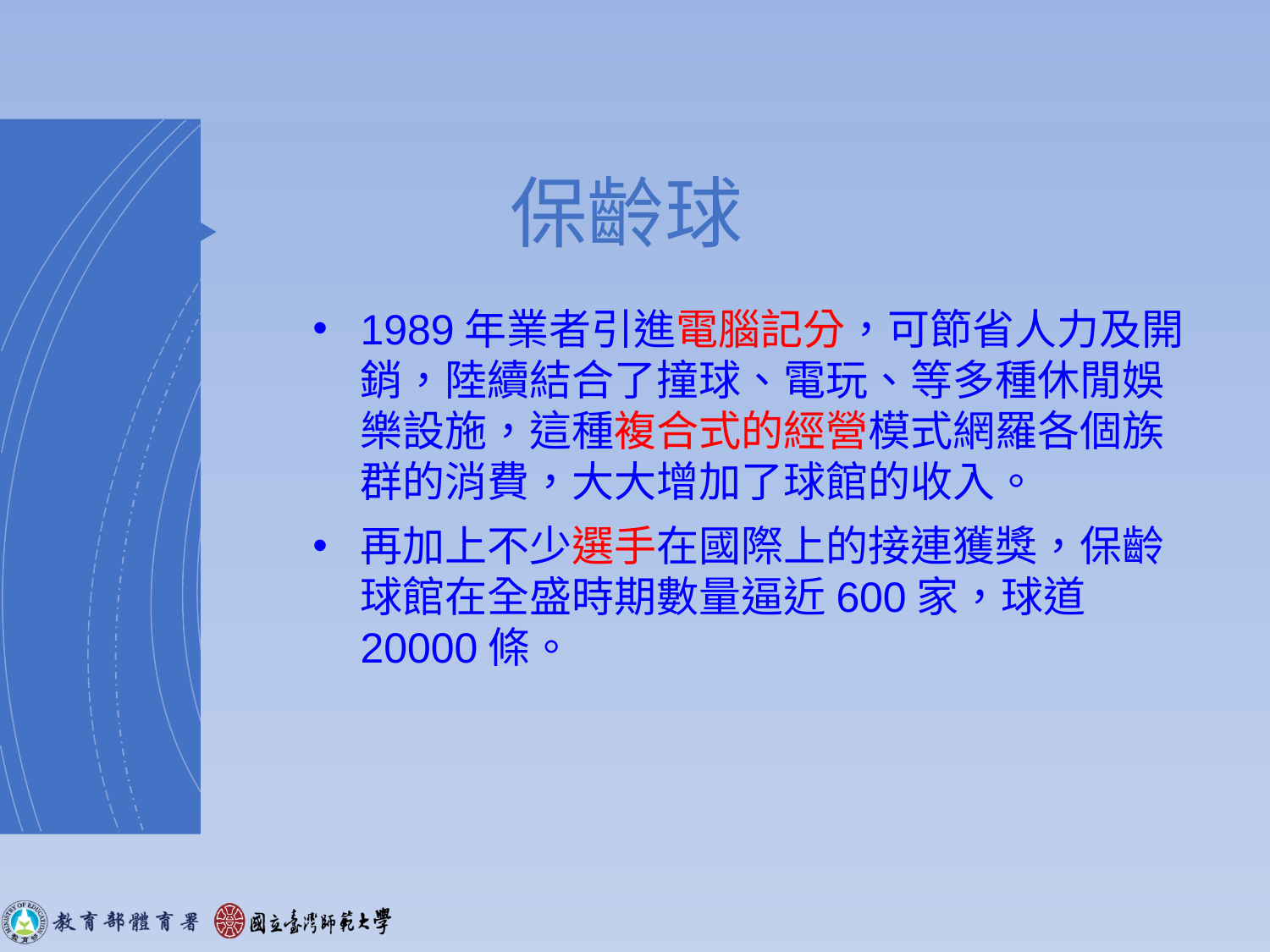

# 保齡球

1989年業者引進電腦記分，可節省人力及開銷，陸續結合了撞球、電玩、等多種休閒娛樂設施，這種複合式的經營模式網羅各個族群的消費，大大增加了球館的收入。
再加上不少選手在國際上的接連獲獎，保齡球館在全盛時期數量逼近600家，球道20000條。